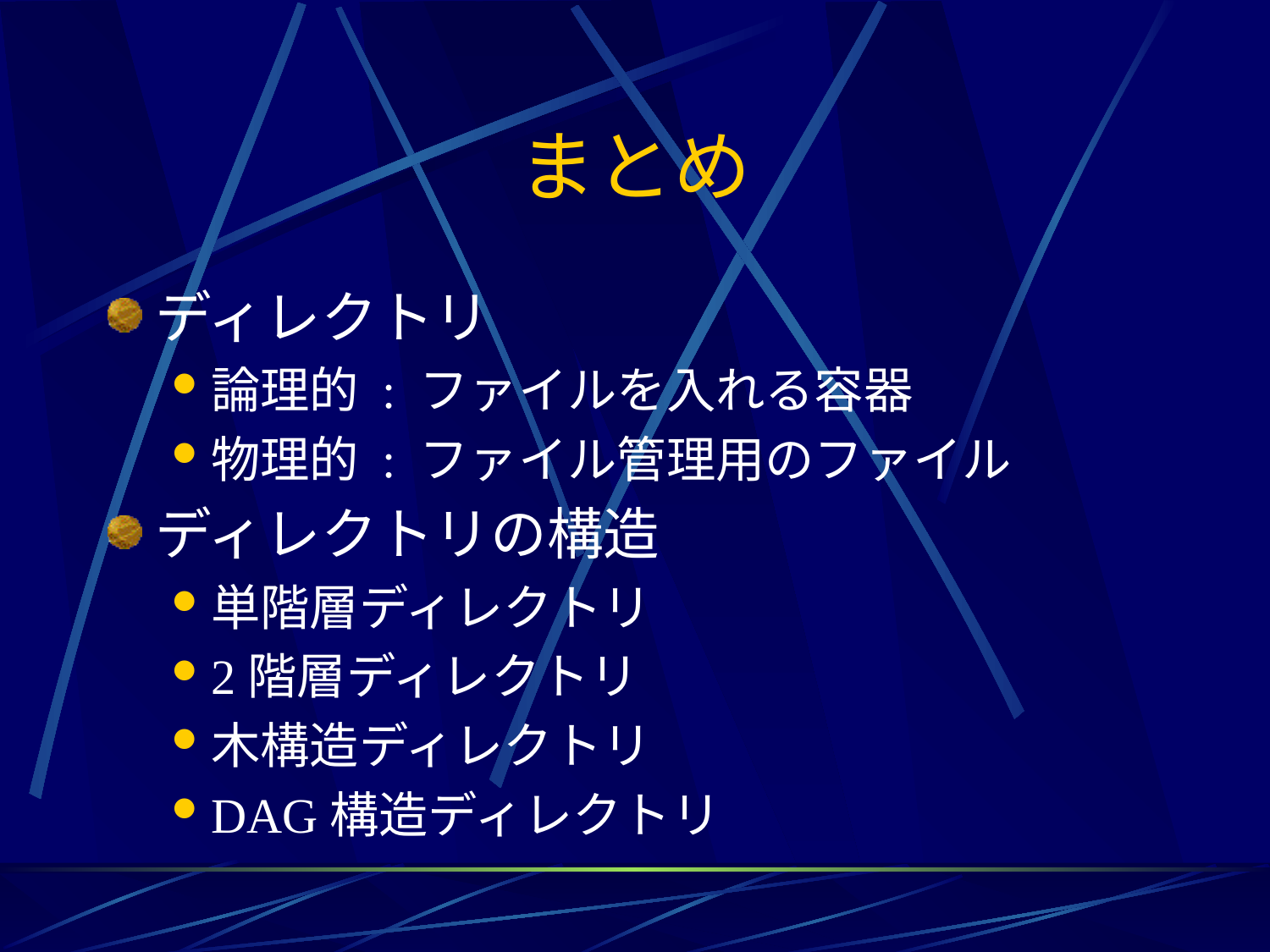

# まとめ
ディレクトリ
論理的 : ファイルを入れる容器
物理的 : ファイル管理用のファイル
ディレクトリの構造
単階層ディレクトリ
2階層ディレクトリ
木構造ディレクトリ
DAG構造ディレクトリ